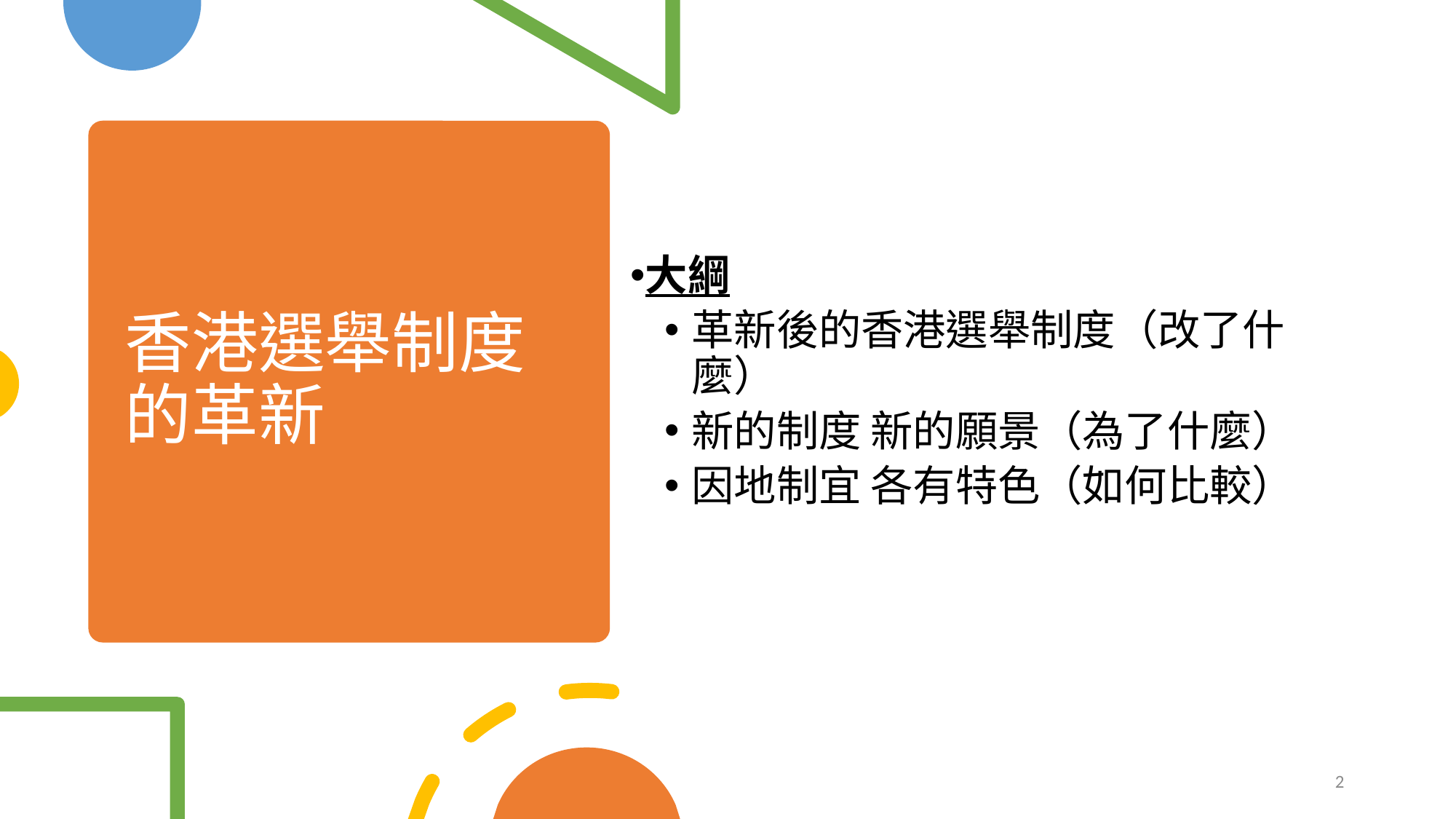

# 香港選舉制度的革新
大綱
革新後的香港選舉制度（改了什麼）
新的制度 新的願景（為了什麼）
因地制宜 各有特色（如何比較）

2